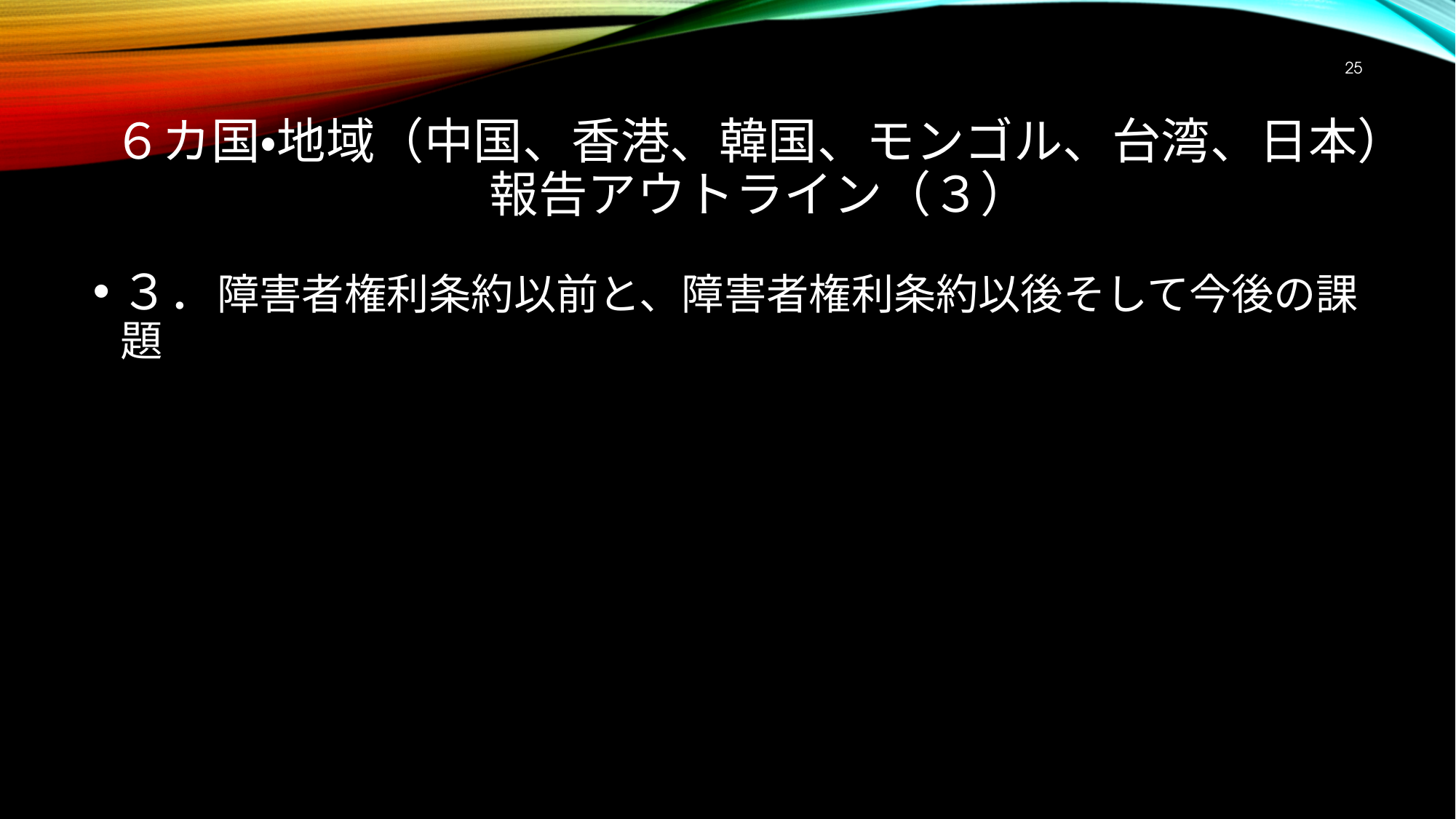

25
# ６カ国・地域（中国、香港、韓国、モンゴル、台湾、日本） 報告アウトライン（３）
３．障害者権利条約以前と、障害者権利条約以後そして今後の課題